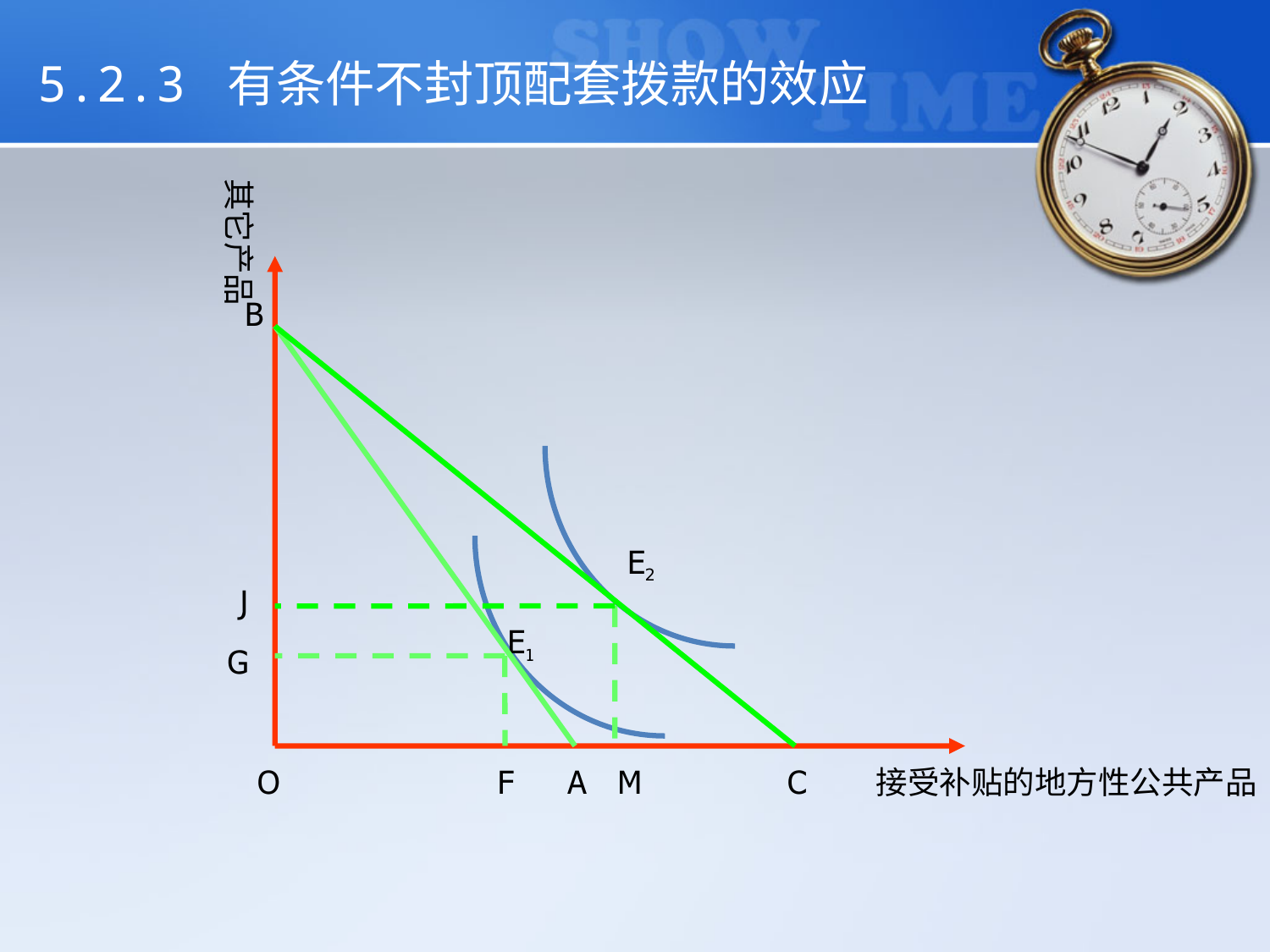

5.2.3 有条件不封顶配套拨款的效应

其它产品

B

E2
J

E1
G

O
F
A
M
C
接受补贴的地方性公共产品